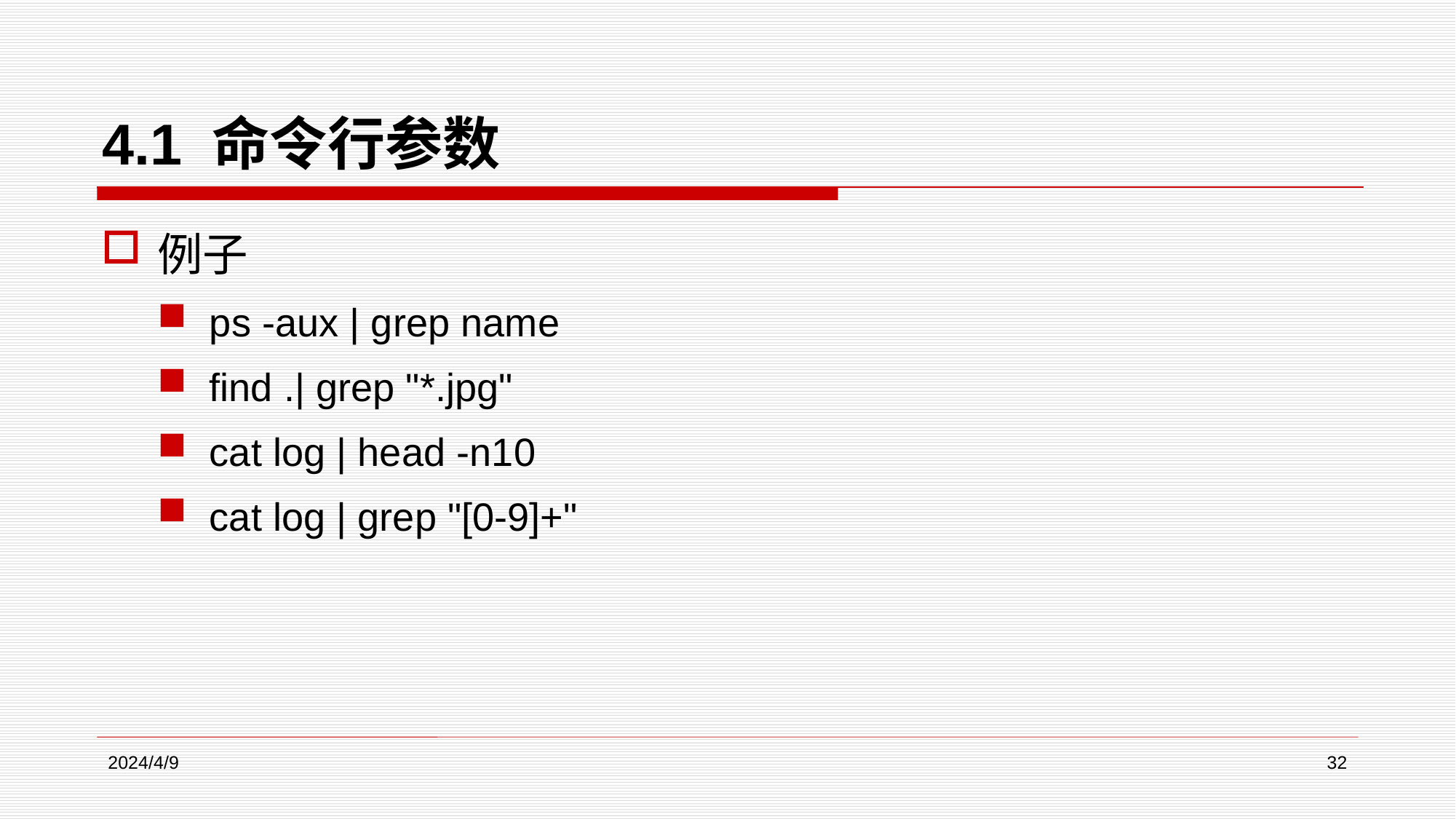

# 4.1 命令行参数
例子
ps -aux | grep name
find .| grep "*.jpg"
cat log | head -n10
cat log | grep "[0-9]+"
2024/4/9
32